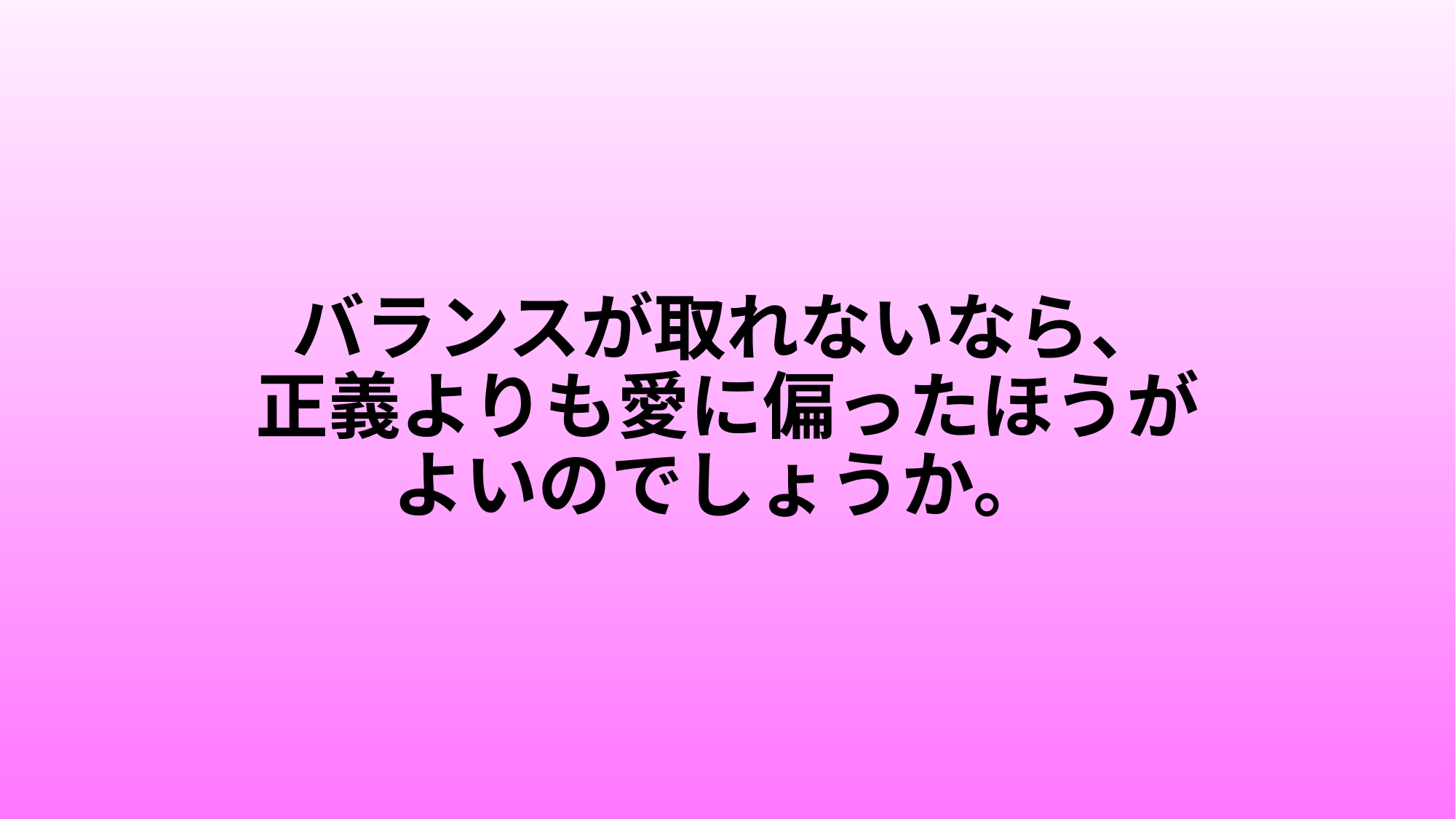

# バランスが取れないなら、 正義よりも愛に偏ったほうが よいのでしょうか。